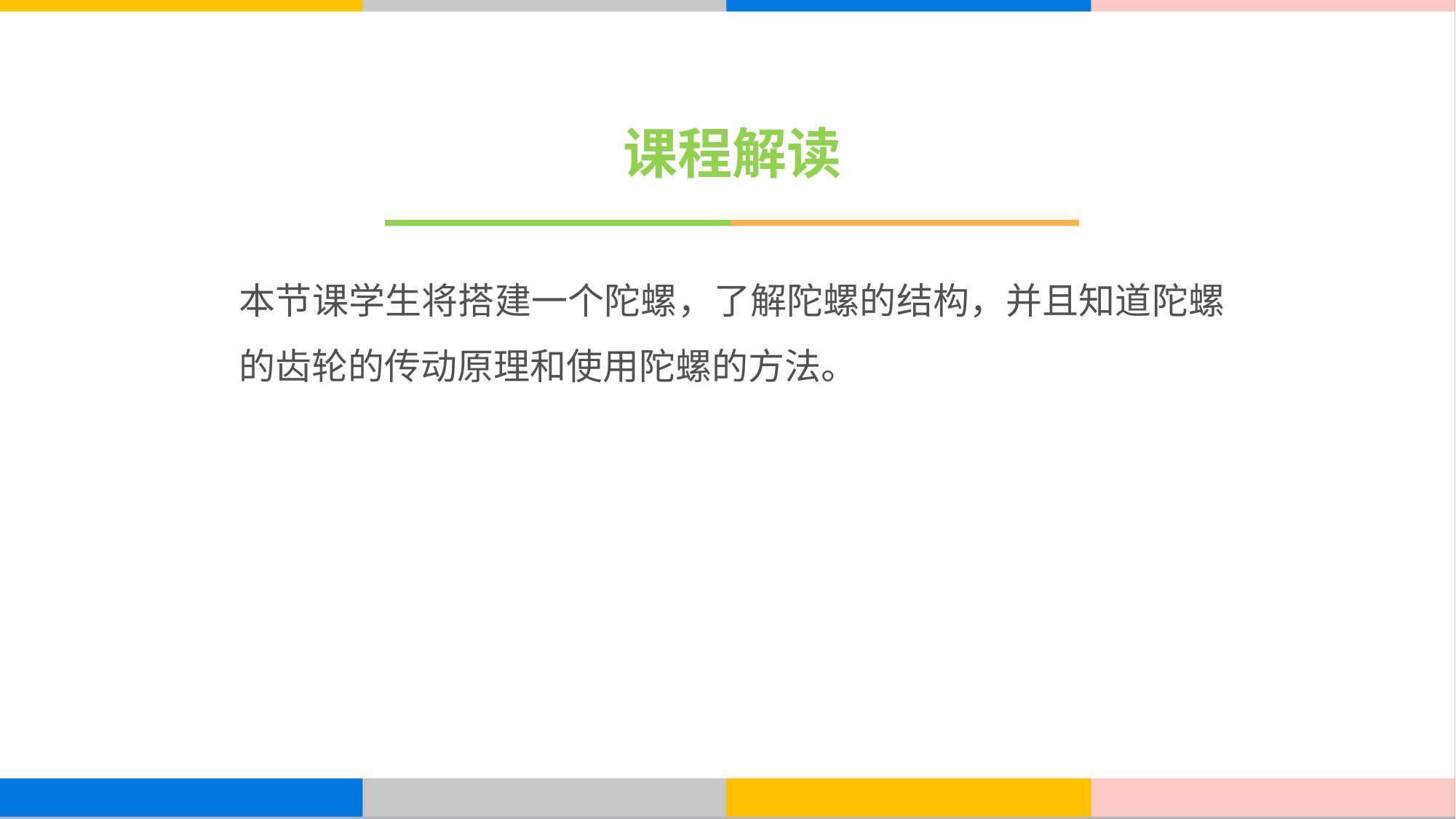

# 课程解读
本节课学生将搭建一个陀螺，了解陀螺的结构，并且知道陀螺的齿轮的传动原理和使用陀螺的方法。